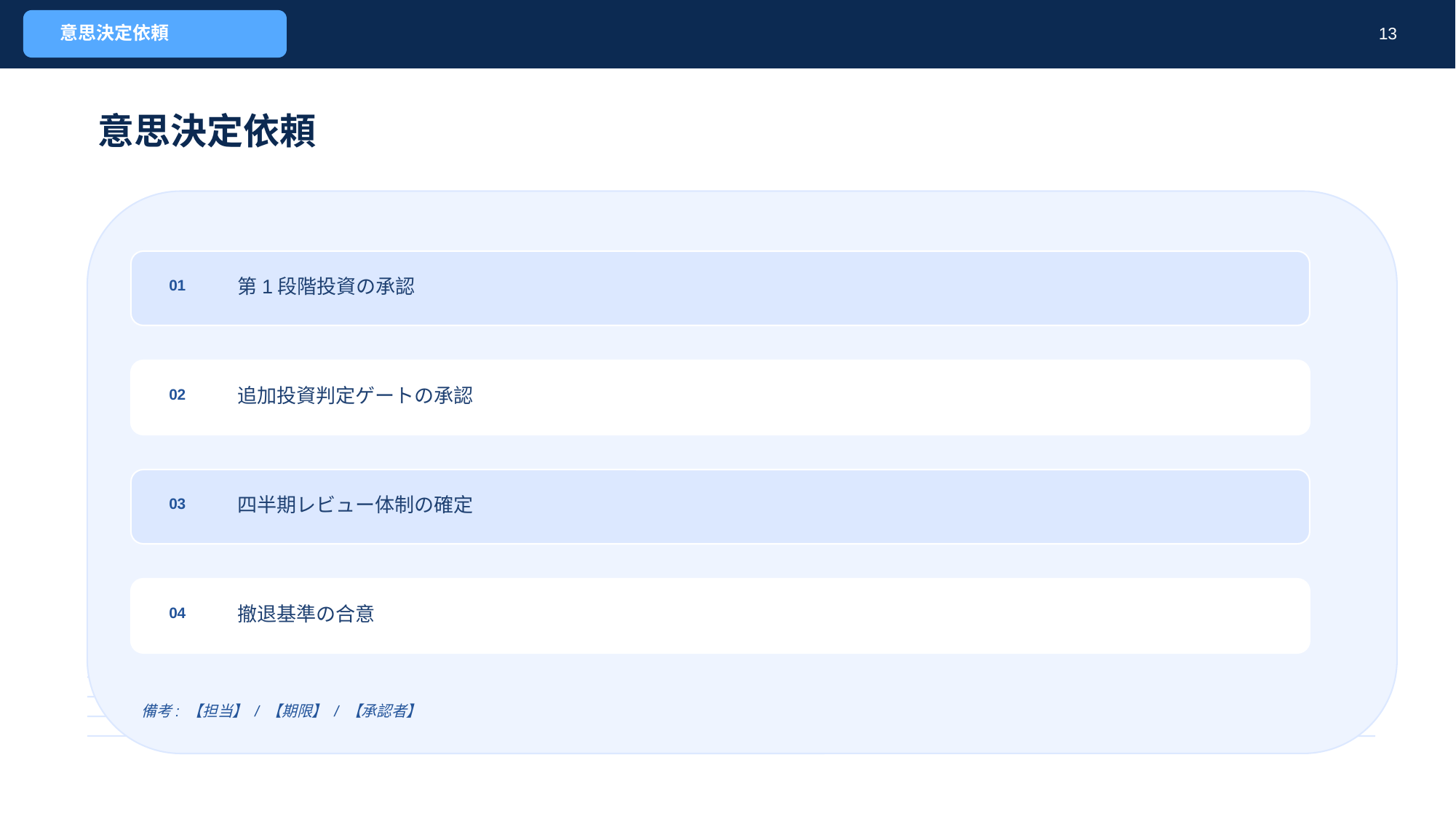

意思決定依頼
13
意思決定依頼

第1段階投資の承認
01

追加投資判定ゲートの承認
02

四半期レビュー体制の確定
03

撤退基準の合意
04

備考: 【担当】 / 【期限】 / 【承認者】